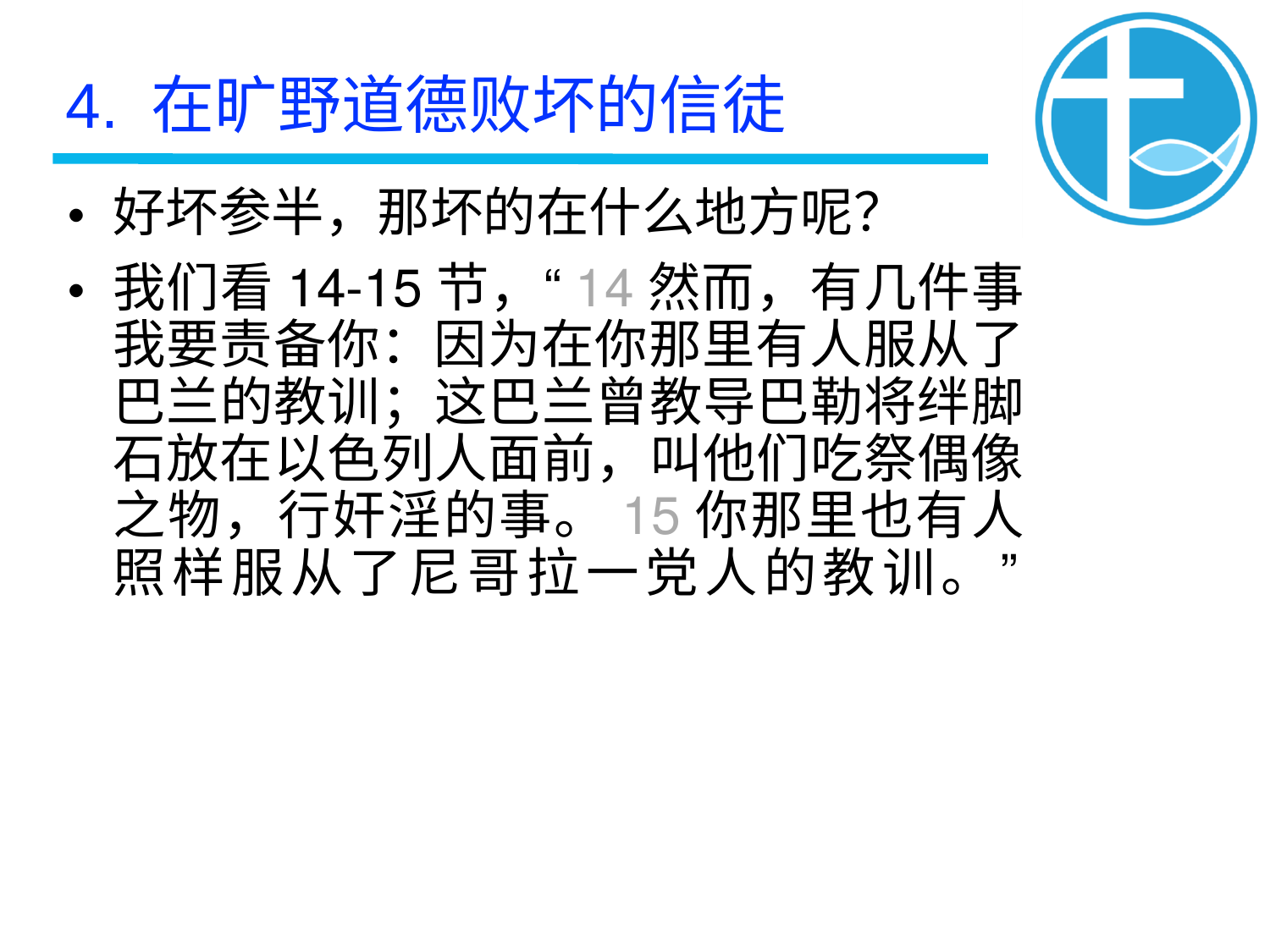

4. 在旷野道德败坏的信徒
好坏参半，那坏的在什么地方呢？
我们看14-15节，“14然而，有几件事我要责备你：因为在你那里有人服从了巴兰的教训；这巴兰曾教导巴勒将绊脚石放在以色列人面前，叫他们吃祭偶像之物，行奸淫的事。15你那里也有人照样服从了尼哥拉一党人的教训。”